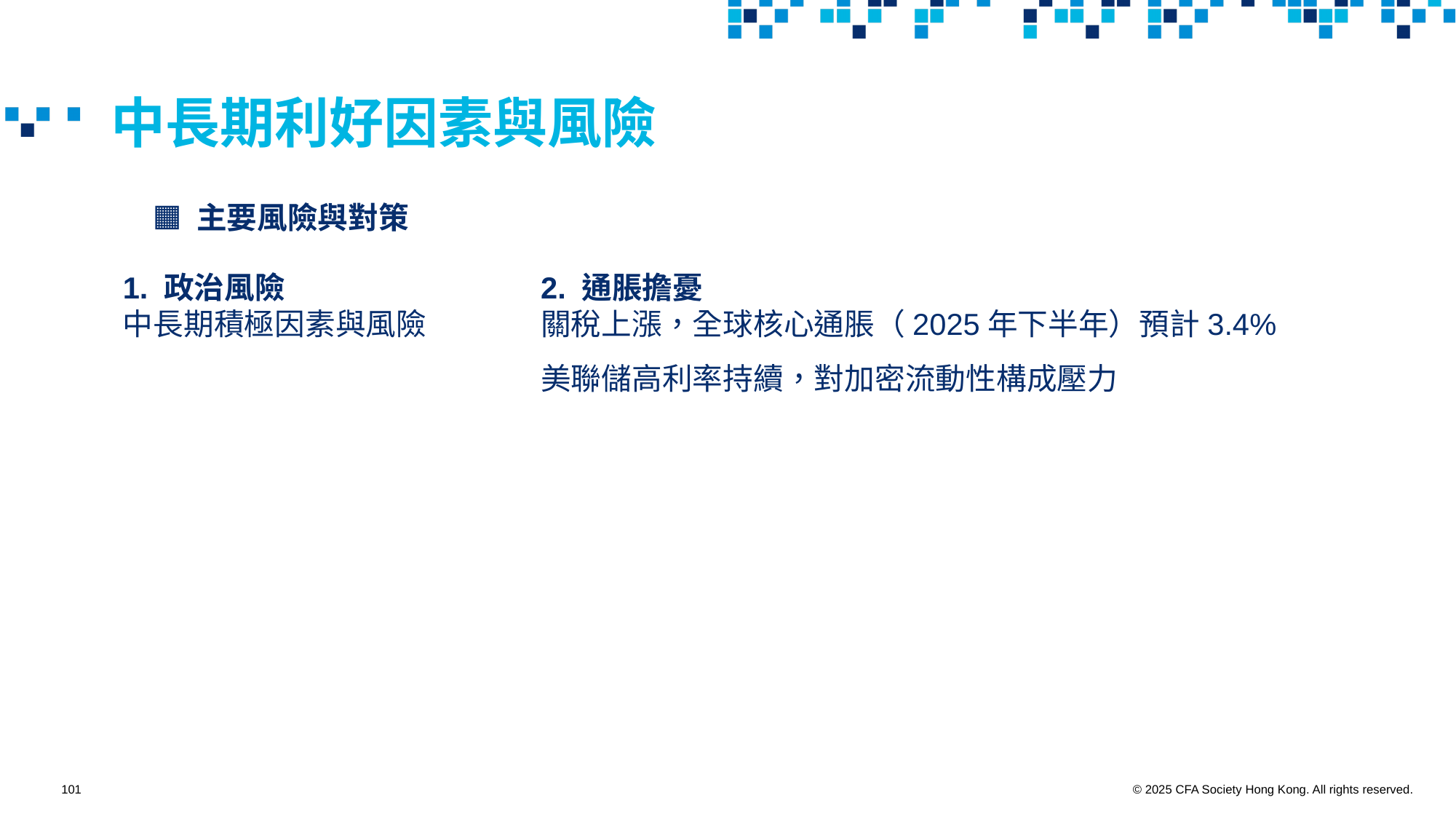

# 中長期利好因素與風險
🟧 主要風險與對策
2. 通脹擔憂
關稅上漲，全球核心通脹（2025年下半年）預計3.4%
美聯儲高利率持續，對加密流動性構成壓力
1. 政治風險
中長期積極因素與風險

101
© 2025 CFA Society Hong Kong. All rights reserved.